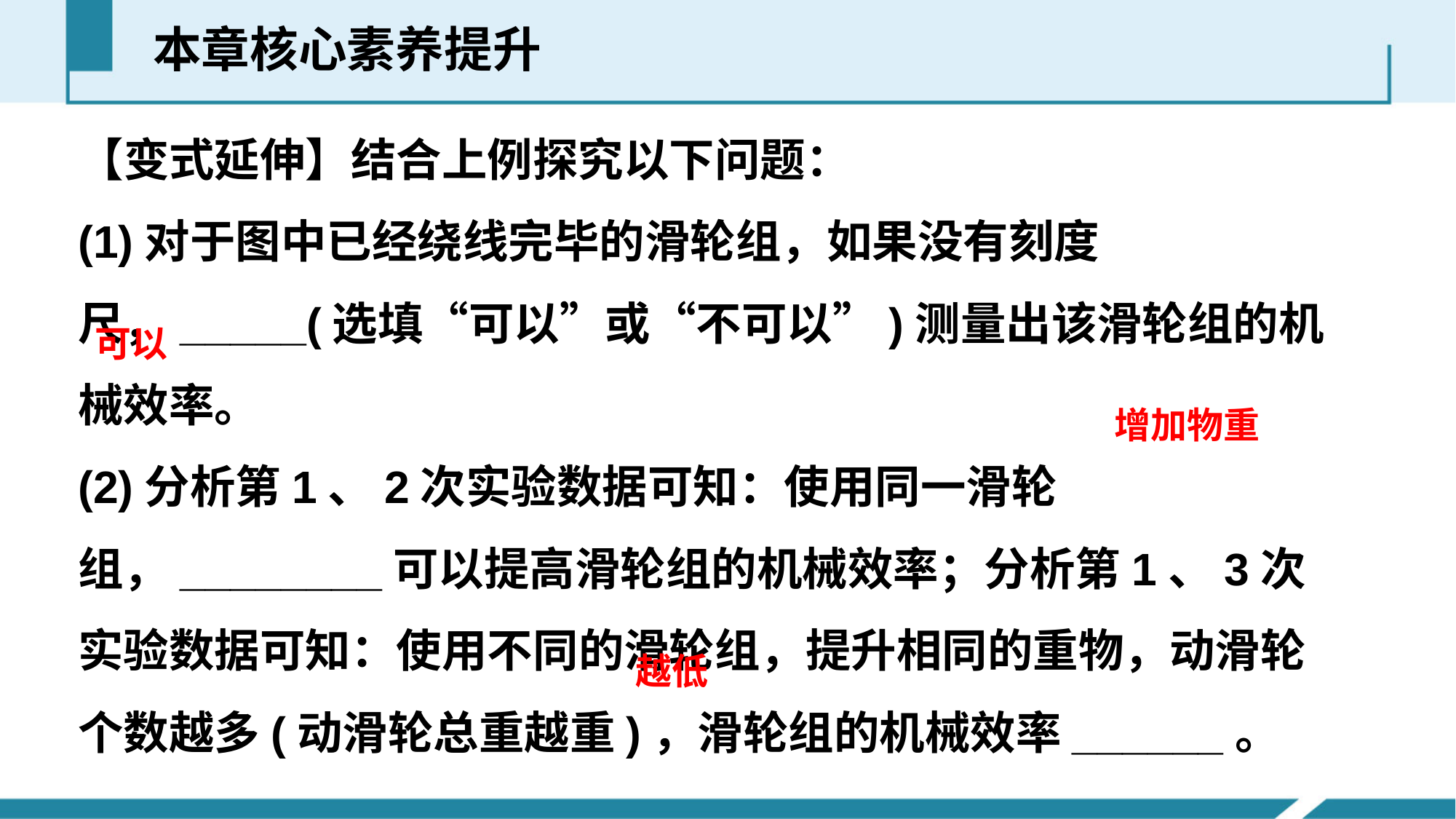

本章核心素养提升
【变式延伸】结合上例探究以下问题：
(1)对于图中已经绕线完毕的滑轮组，如果没有刻度尺，_____(选填“可以”或“不可以”)测量出该滑轮组的机械效率。
(2)分析第1、2次实验数据可知：使用同一滑轮组，________可以提高滑轮组的机械效率；分析第1、3次实验数据可知：使用不同的滑轮组，提升相同的重物，动滑轮个数越多(动滑轮总重越重)，滑轮组的机械效率______。
可以
增加物重
越低